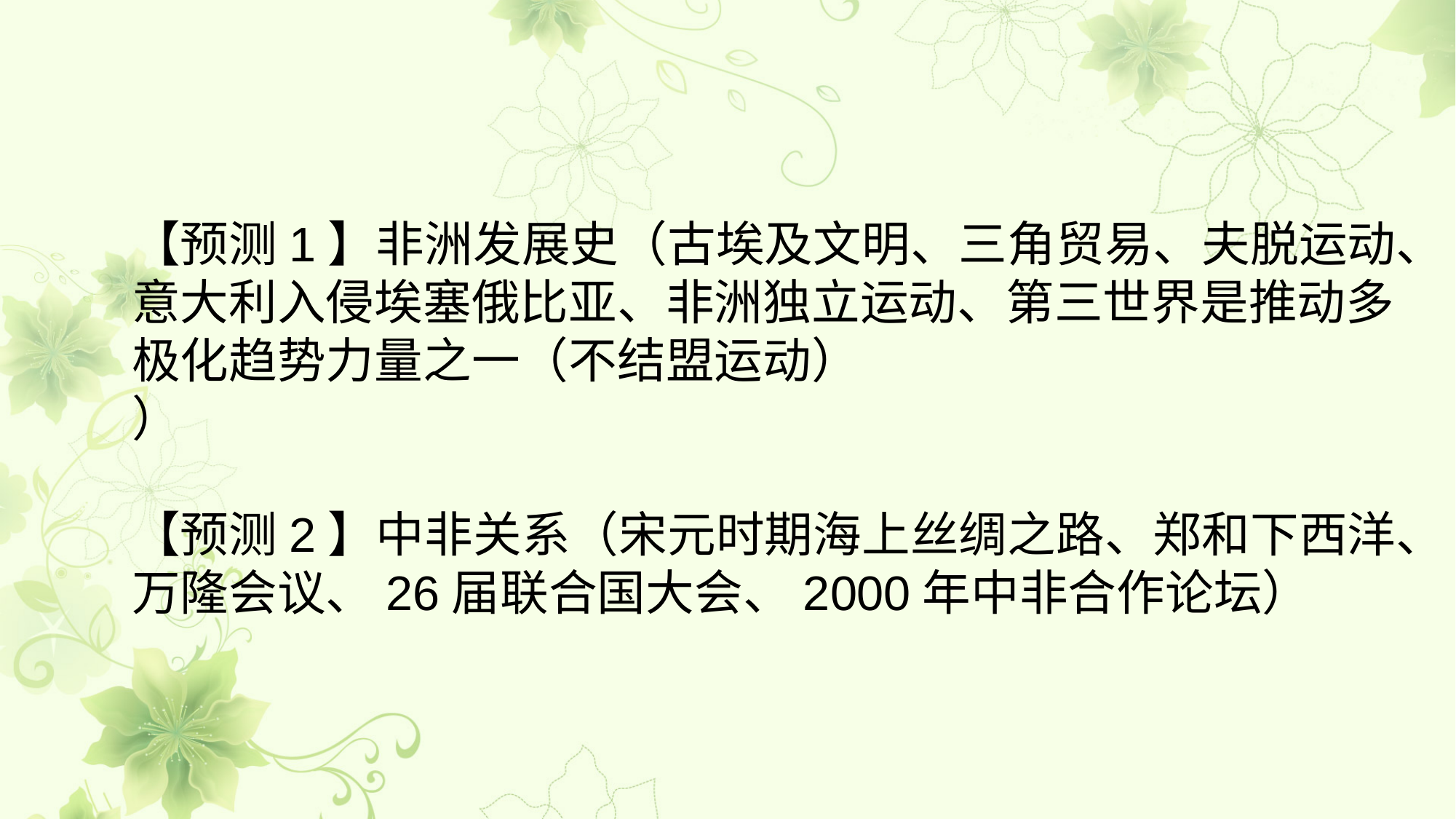

【预测1】非洲发展史（古埃及文明、三角贸易、夫脱运动、意大利入侵埃塞俄比亚、非洲独立运动、第三世界是推动多极化趋势力量之一（不结盟运动）
）

【预测2】中非关系（宋元时期海上丝绸之路、郑和下西洋、万隆会议、26届联合国大会、2000年中非合作论坛）